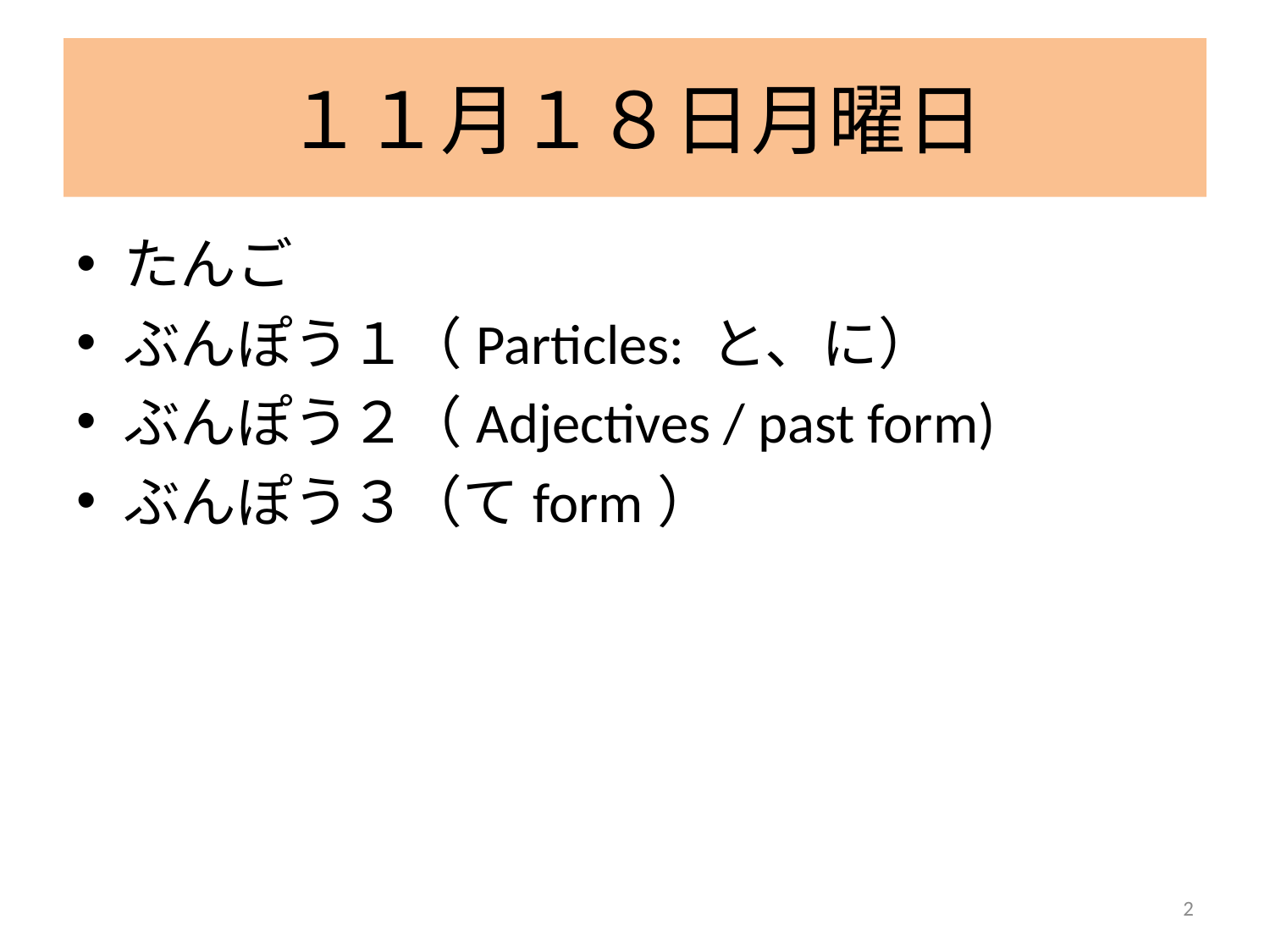

# １１月１８日月曜日
たんご
ぶんぽう１（Particles: と、に）
ぶんぽう２（Adjectives / past form)
ぶんぽう３（てform）

2